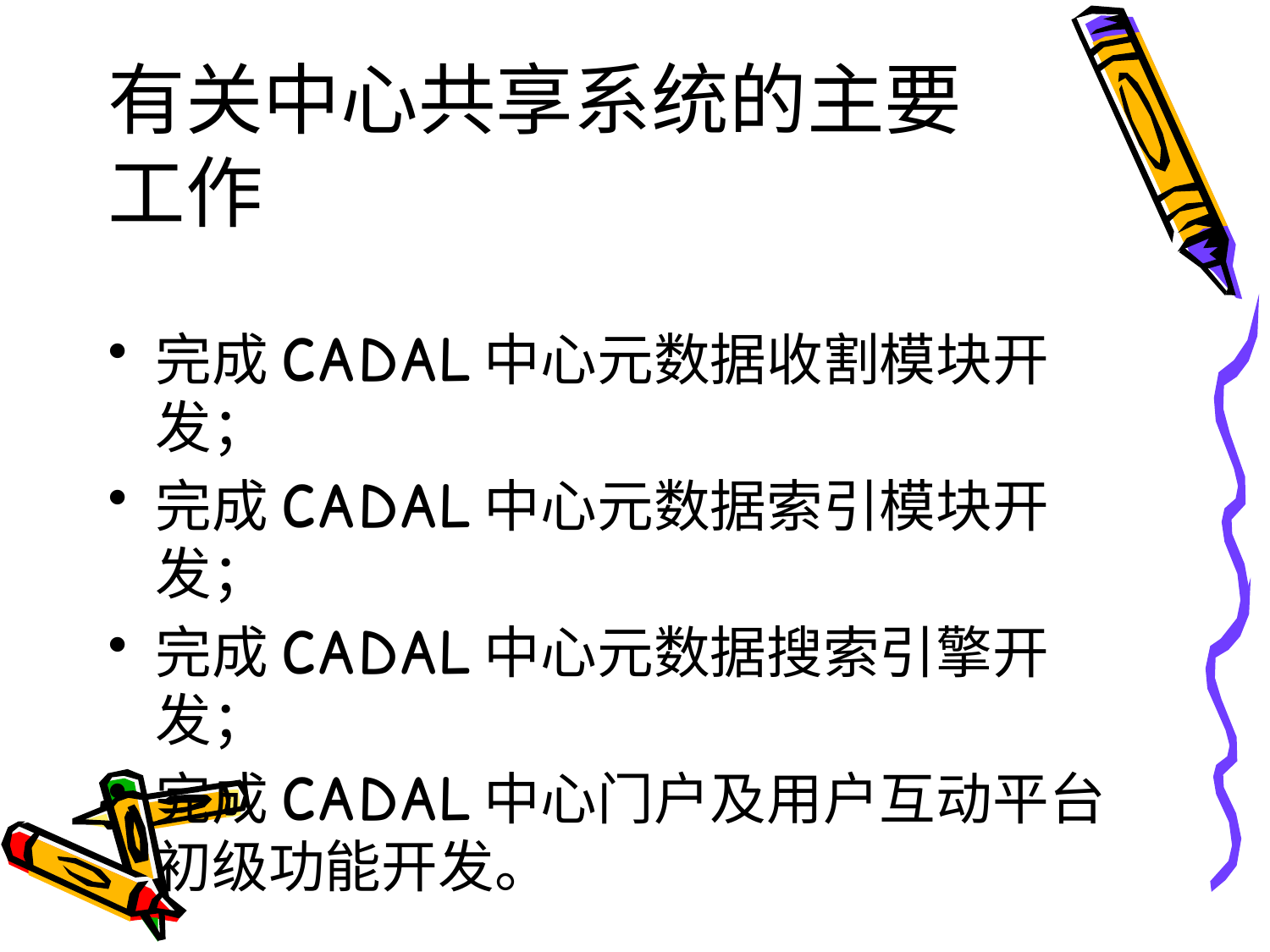

# 有关中心共享系统的主要工作
完成CADAL中心元数据收割模块开发；
完成CADAL中心元数据索引模块开发；
完成CADAL中心元数据搜索引擎开发；
完成CADAL中心门户及用户互动平台初级功能开发。